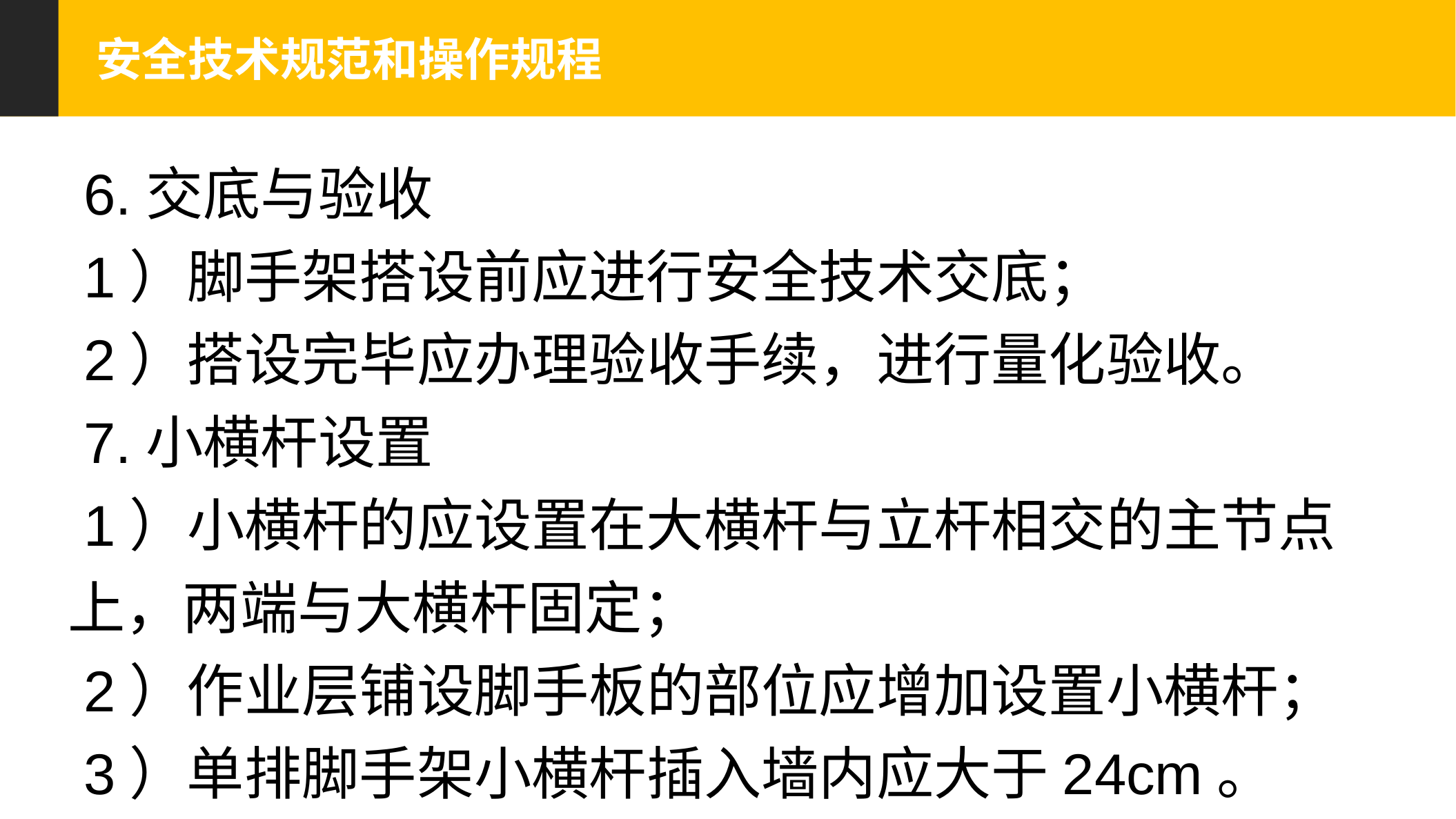

安全技术规范和操作规程
 6.交底与验收
 1）脚手架搭设前应进行安全技术交底；
 2）搭设完毕应办理验收手续，进行量化验收。
 7.小横杆设置
 1）小横杆的应设置在大横杆与立杆相交的主节点上，两端与大横杆固定；
 2）作业层铺设脚手板的部位应增加设置小横杆；
 3）单排脚手架小横杆插入墙内应大于24cm。